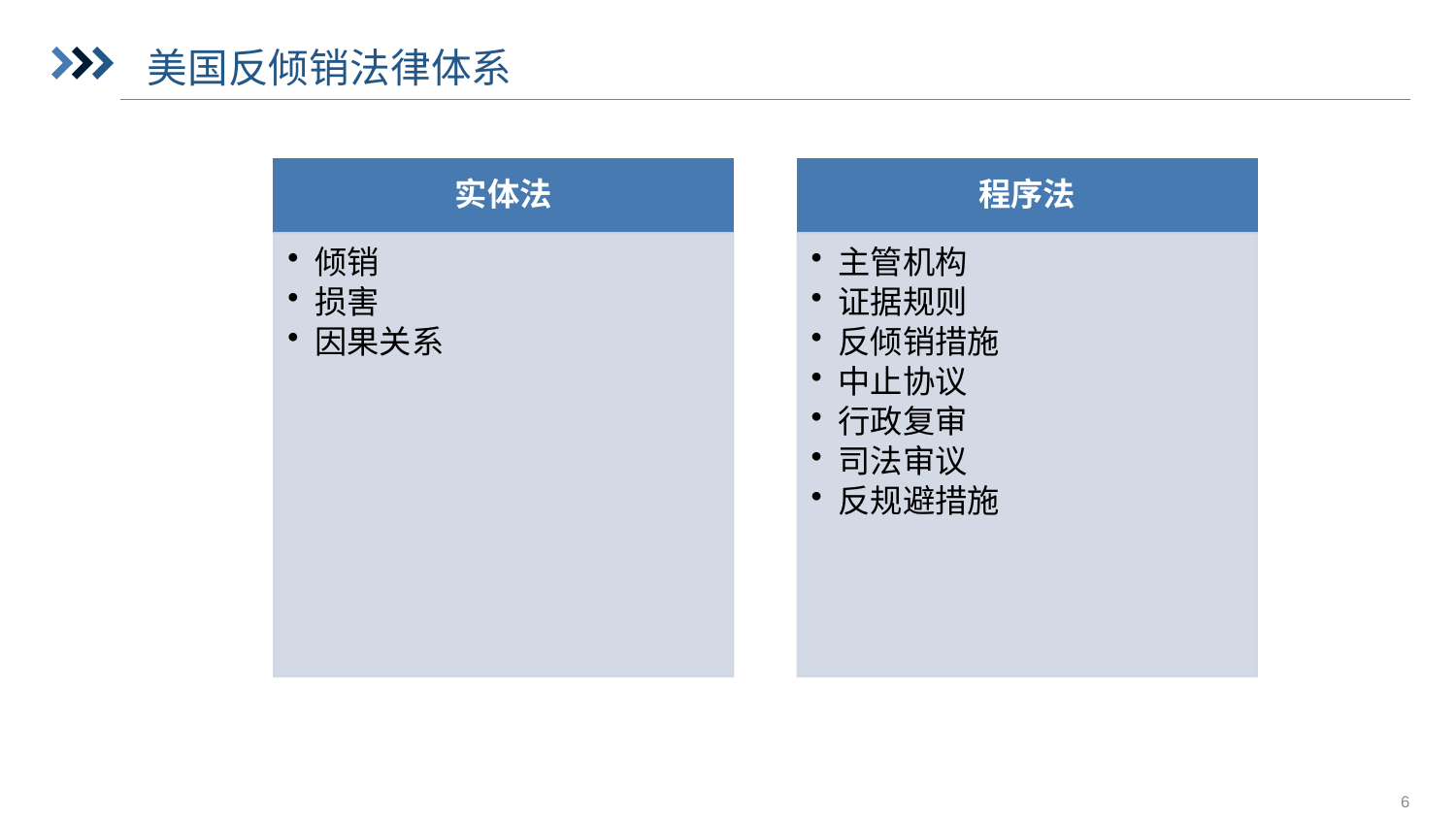

# 美国反倾销法律体系
实体法
倾销
损害
因果关系
程序法
主管机构
证据规则
反倾销措施
中止协议
行政复审
司法审议
反规避措施
6